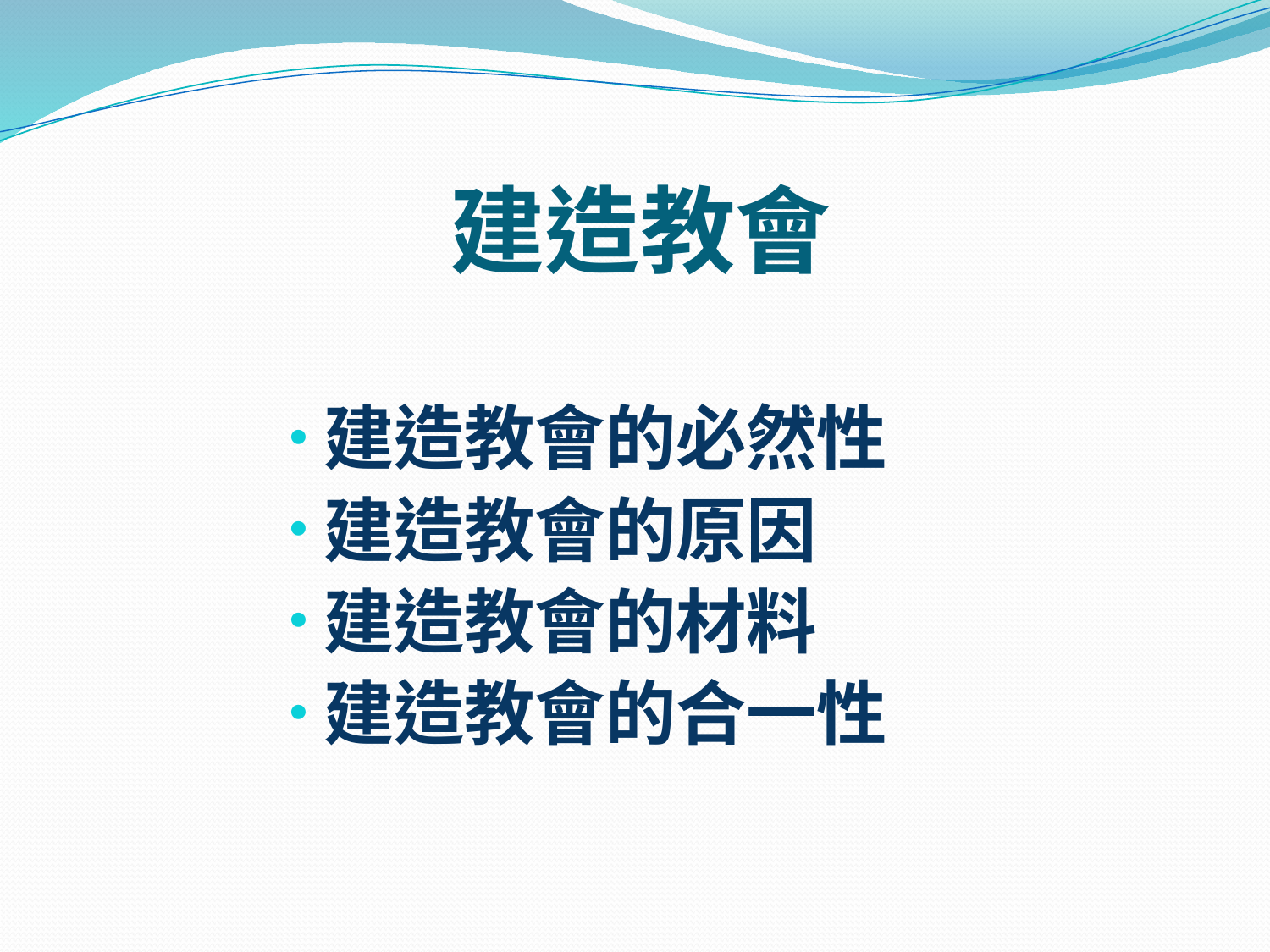

# 建造教會
建造教會的必然性
建造教會的原因
建造教會的材料
建造教會的合一性